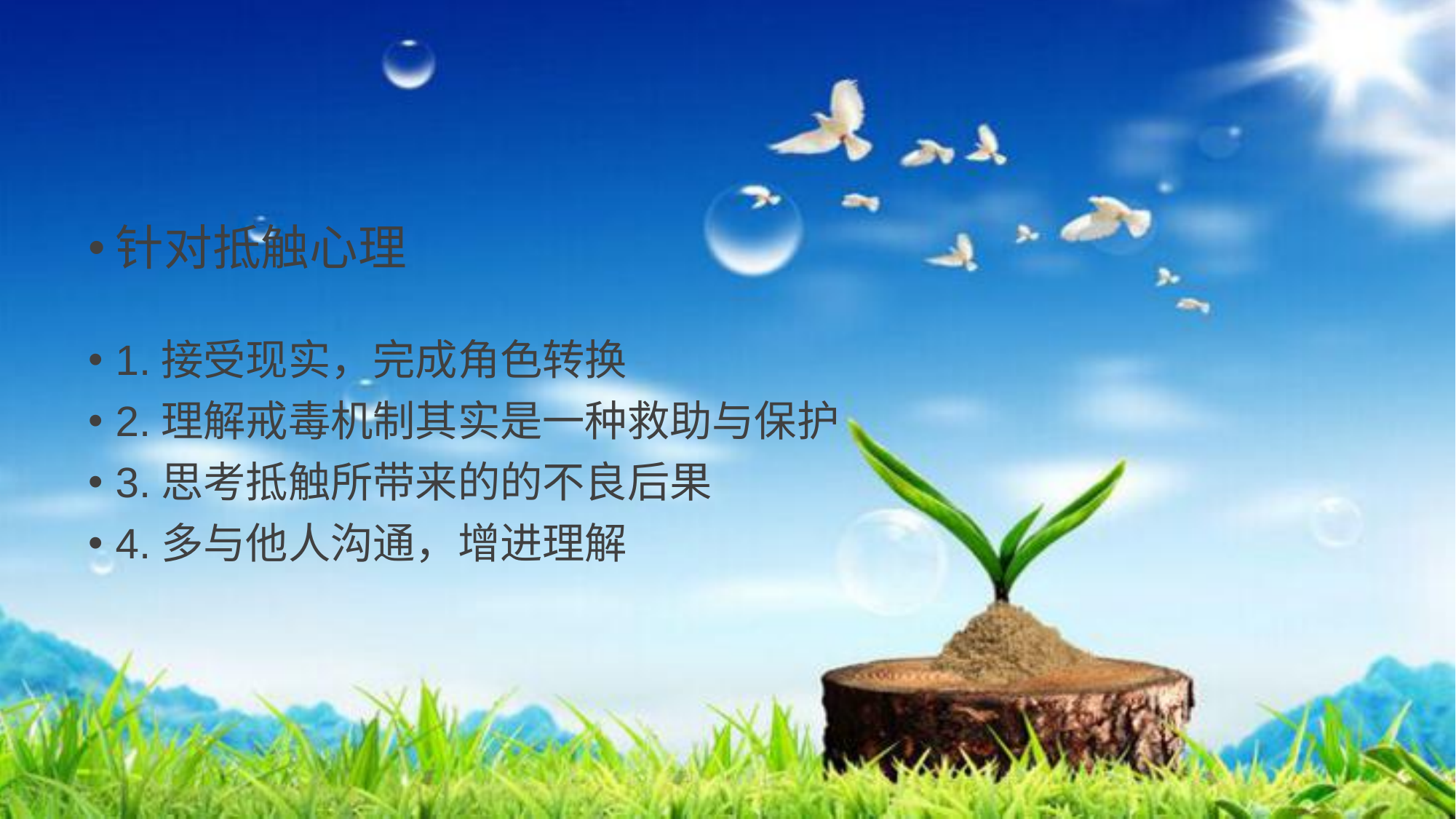

#
针对抵触心理

1.接受现实，完成角色转换
2.理解戒毒机制其实是一种救助与保护
3.思考抵触所带来的的不良后果
4.多与他人沟通，增进理解